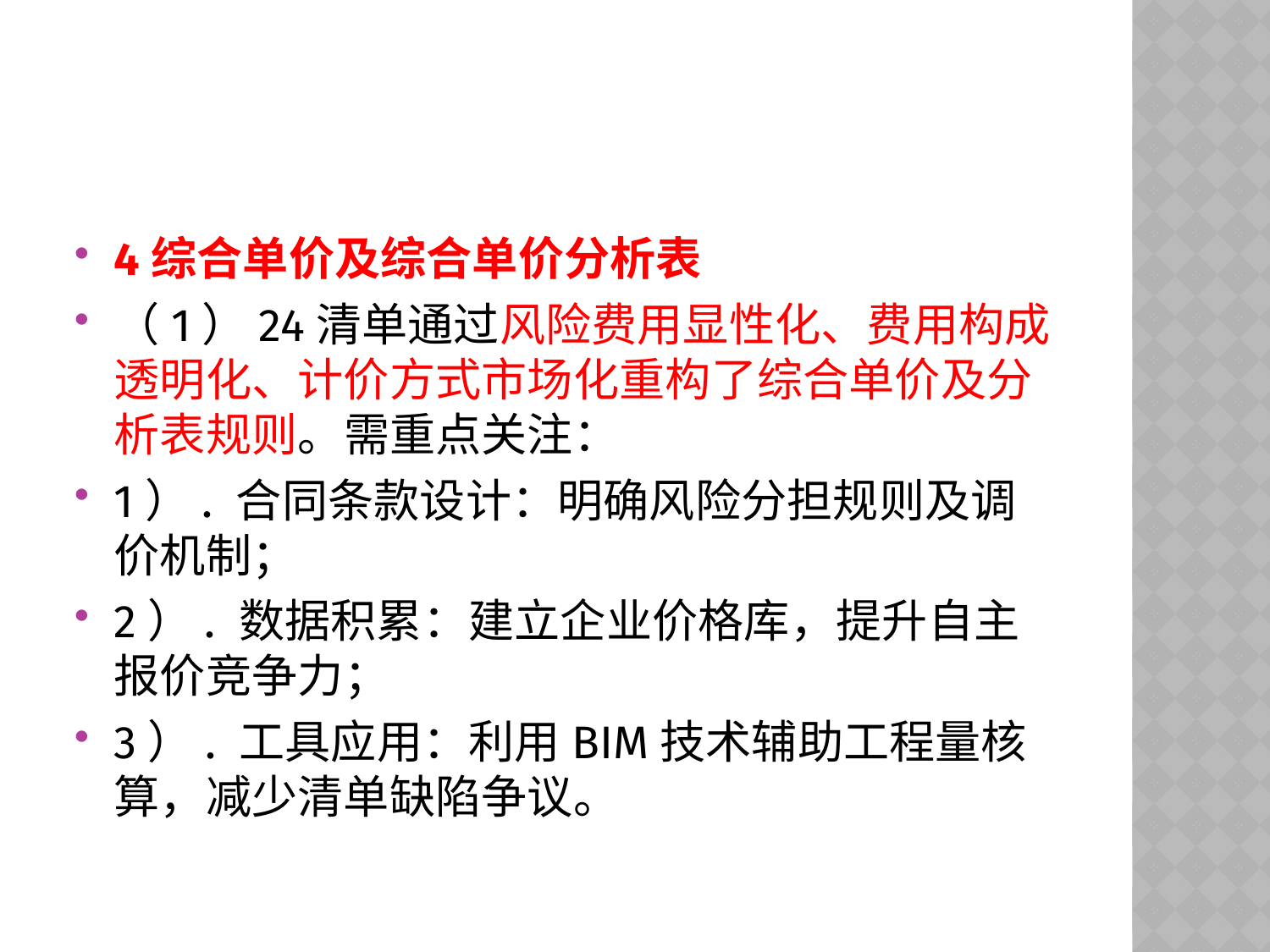

#
4综合单价及综合单价分析表
（1）24清单通过风险费用显性化、费用构成透明化、计价方式市场化重构了综合单价及分析表规则。需重点关注：
1）. 合同条款设计：明确风险分担规则及调价机制；
2）. 数据积累：建立企业价格库，提升自主报价竞争力；
3）. 工具应用：利用BIM技术辅助工程量核算，减少清单缺陷争议。